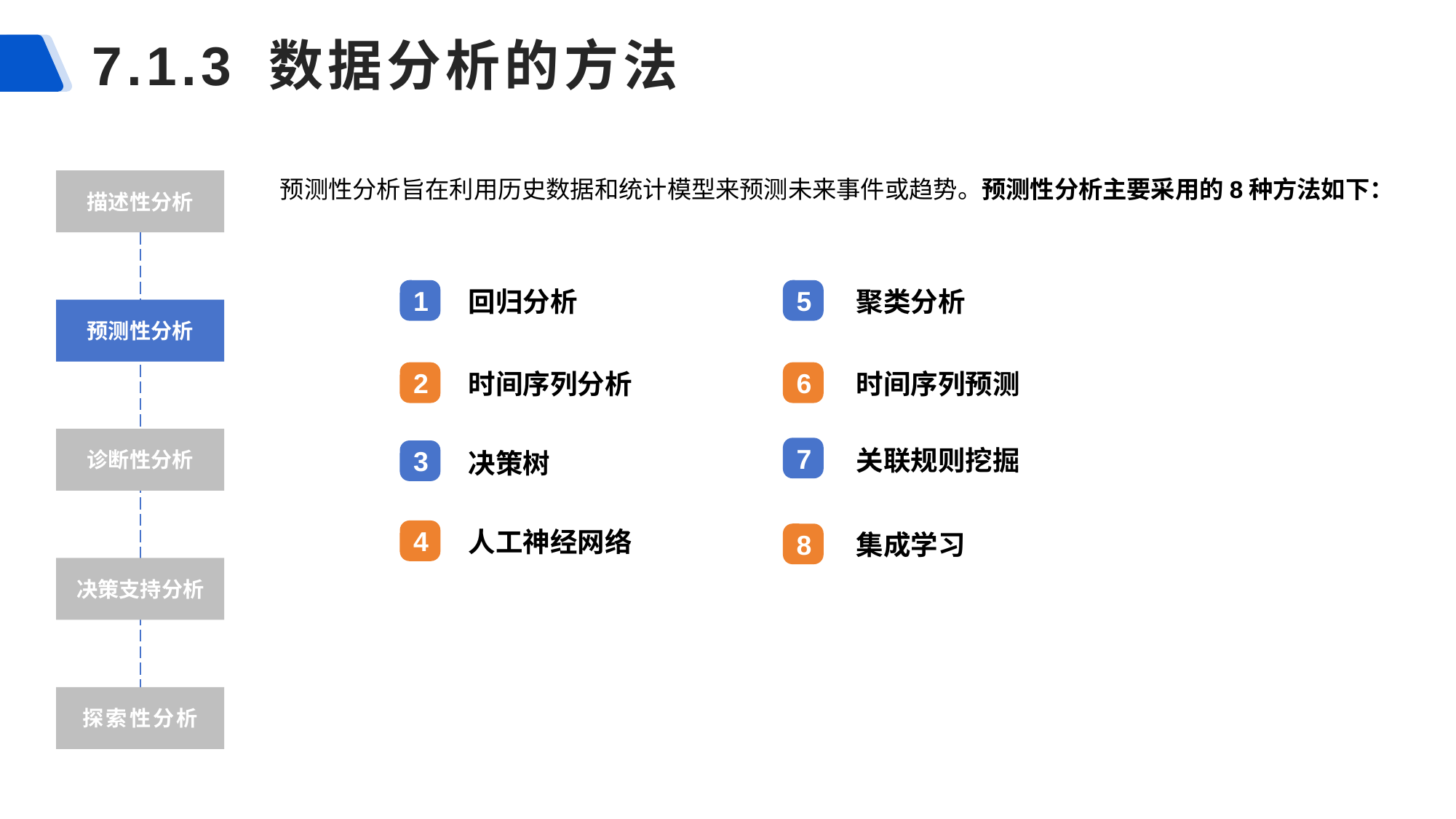

# 7.1.3 数据分析的方法
预测性分析旨在利用历史数据和统计模型来预测未来事件或趋势。预测性分析主要采用的8种方法如下：
描述性分析
回归分析
聚类分析
1
5
预测性分析
时间序列分析
时间序列预测

2
6
诊断性分析
7
关联规则挖掘
3
决策树
人工神经网络
4
集成学习
8
决策支持分析
探索性分析